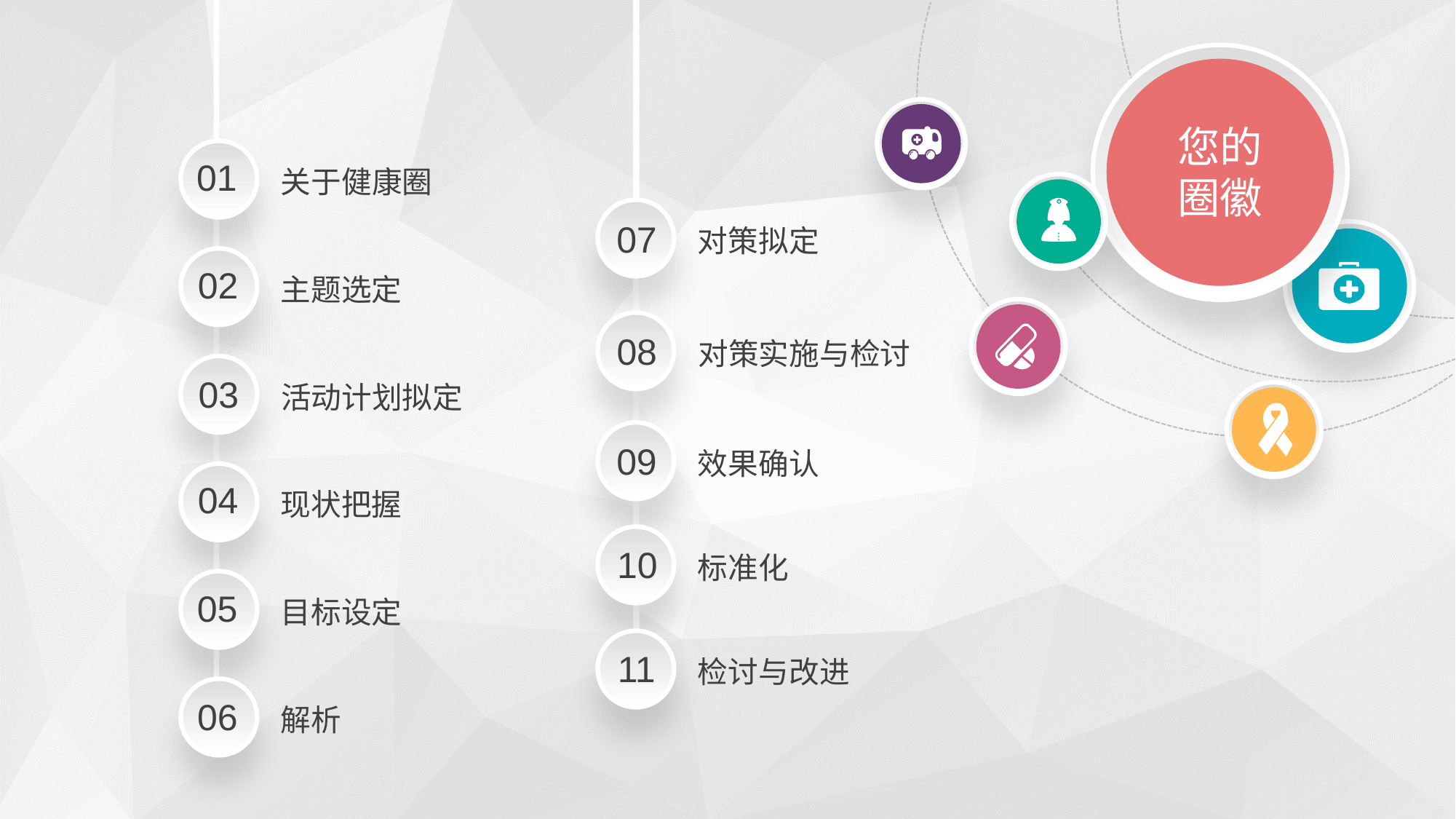

您的
圈徽

01
关于健康圈

07
对策拟定

02
主题选定

08
对策实施与检讨

03
活动计划拟定

09
效果确认

04
现状把握

10
标准化

05
目标设定

11
检讨与改进

06
解析